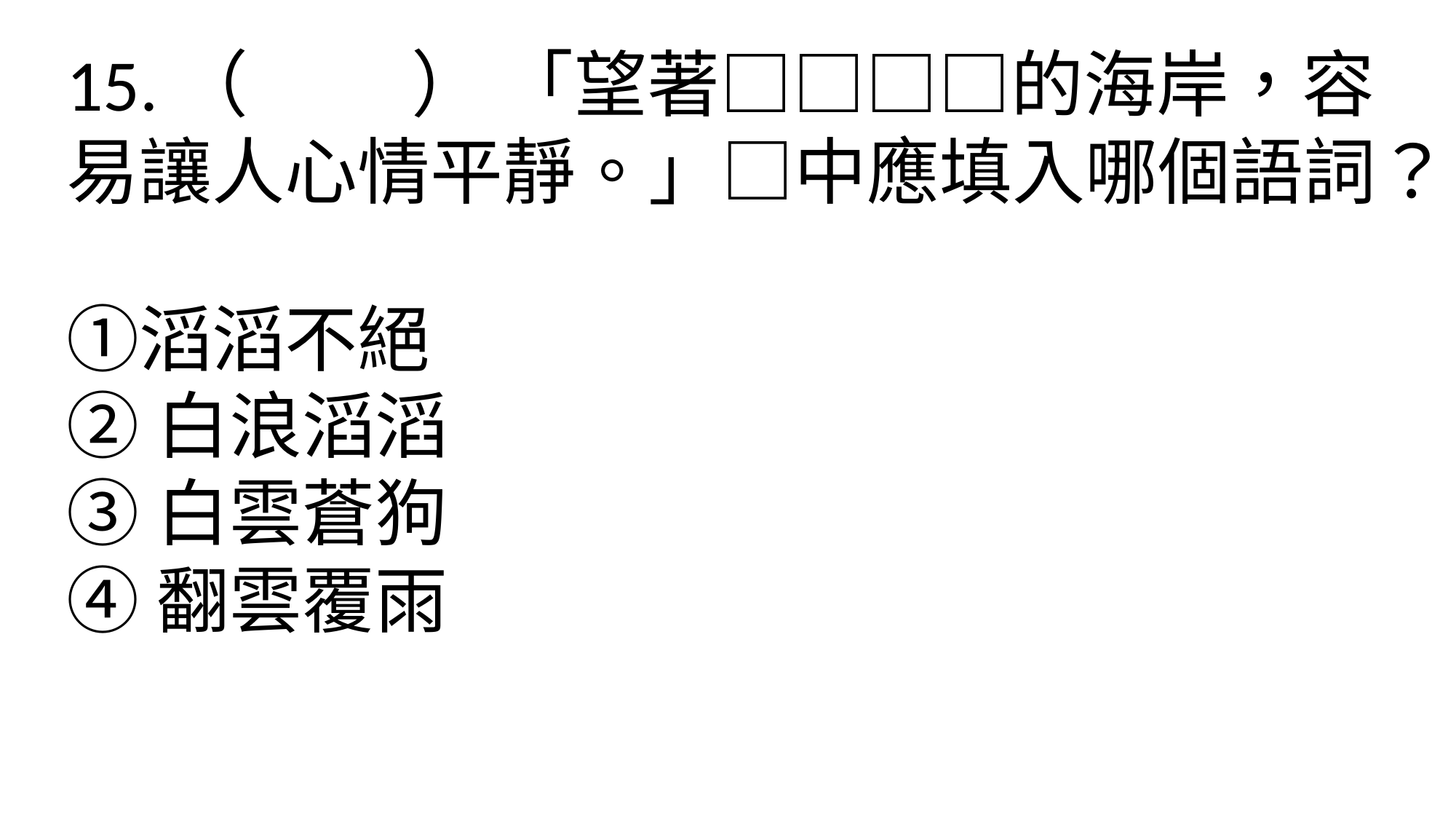

15.（          ） 「望著□□□□的海岸，容易讓人心情平靜。」□中應填入哪個語詞？　
①滔滔不絕
②白浪滔滔
③白雲蒼狗
④翻雲覆雨